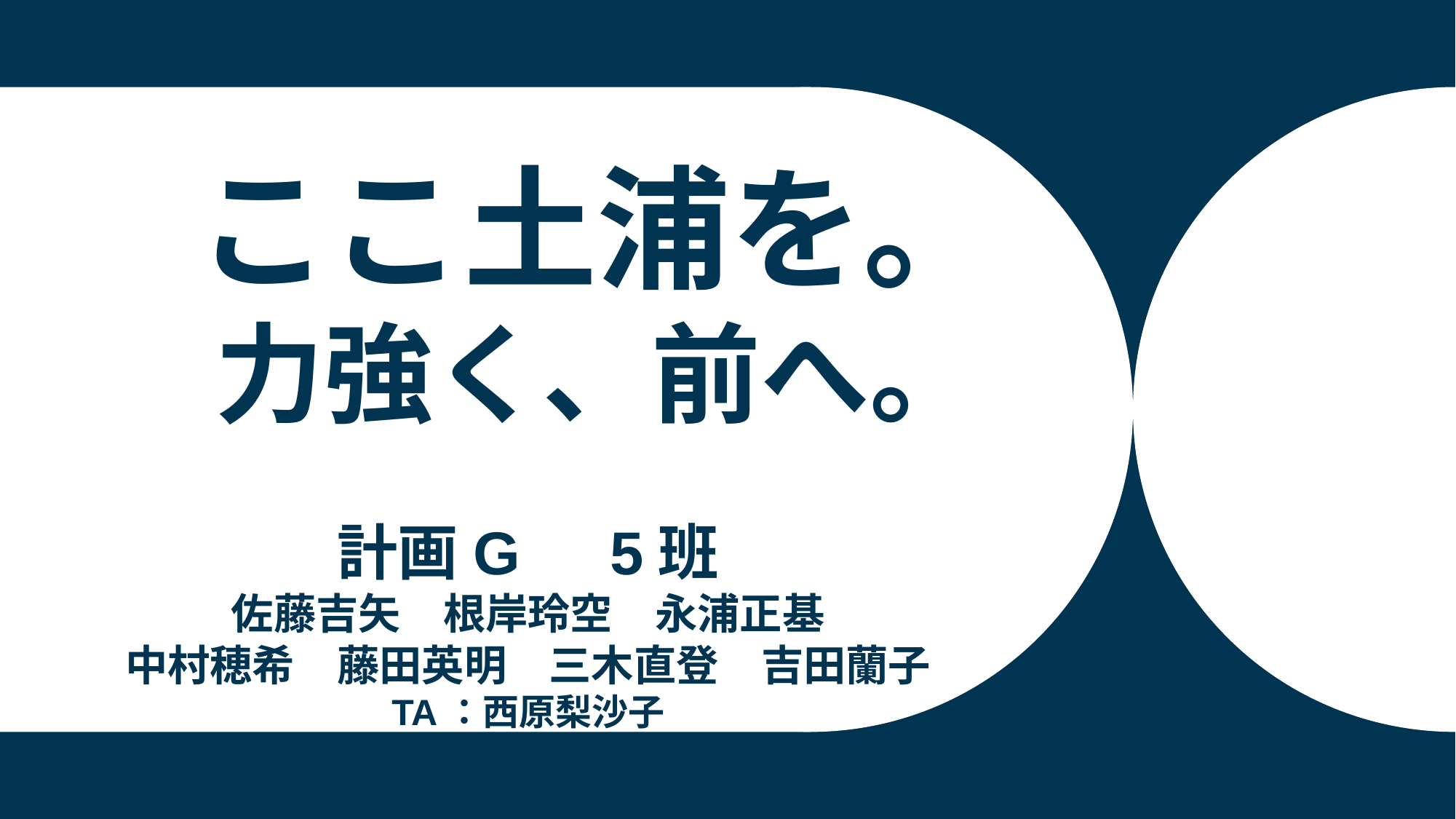

ここ土浦を。
力強く、前へ。
計画G　5班
佐藤吉矢　根岸玲空　永浦正基
中村穂希　藤田英明　三木直登　吉田蘭子
TA：西原梨沙子